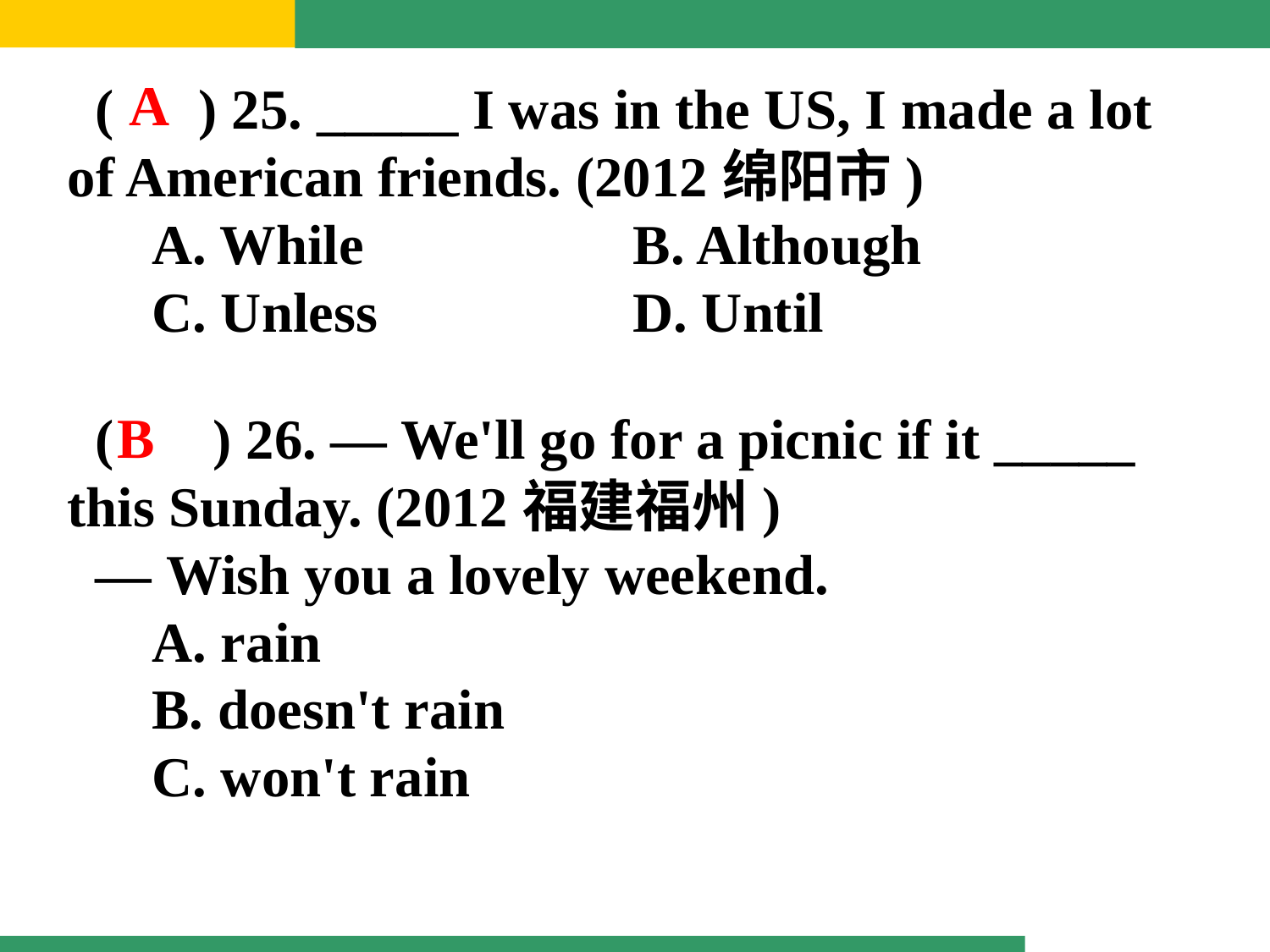

A
(      ) 25. _____ I was in the US, I made a lot of American friends. (2012绵阳市)
    A. While                   B. Although
    C. Unless                  D. Until
(       ) 26. — We'll go for a picnic if it _____ this Sunday. (2012福建福州)
— Wish you a lovely weekend.
    A. rain
    B. doesn't rain
    C. won't rain
B